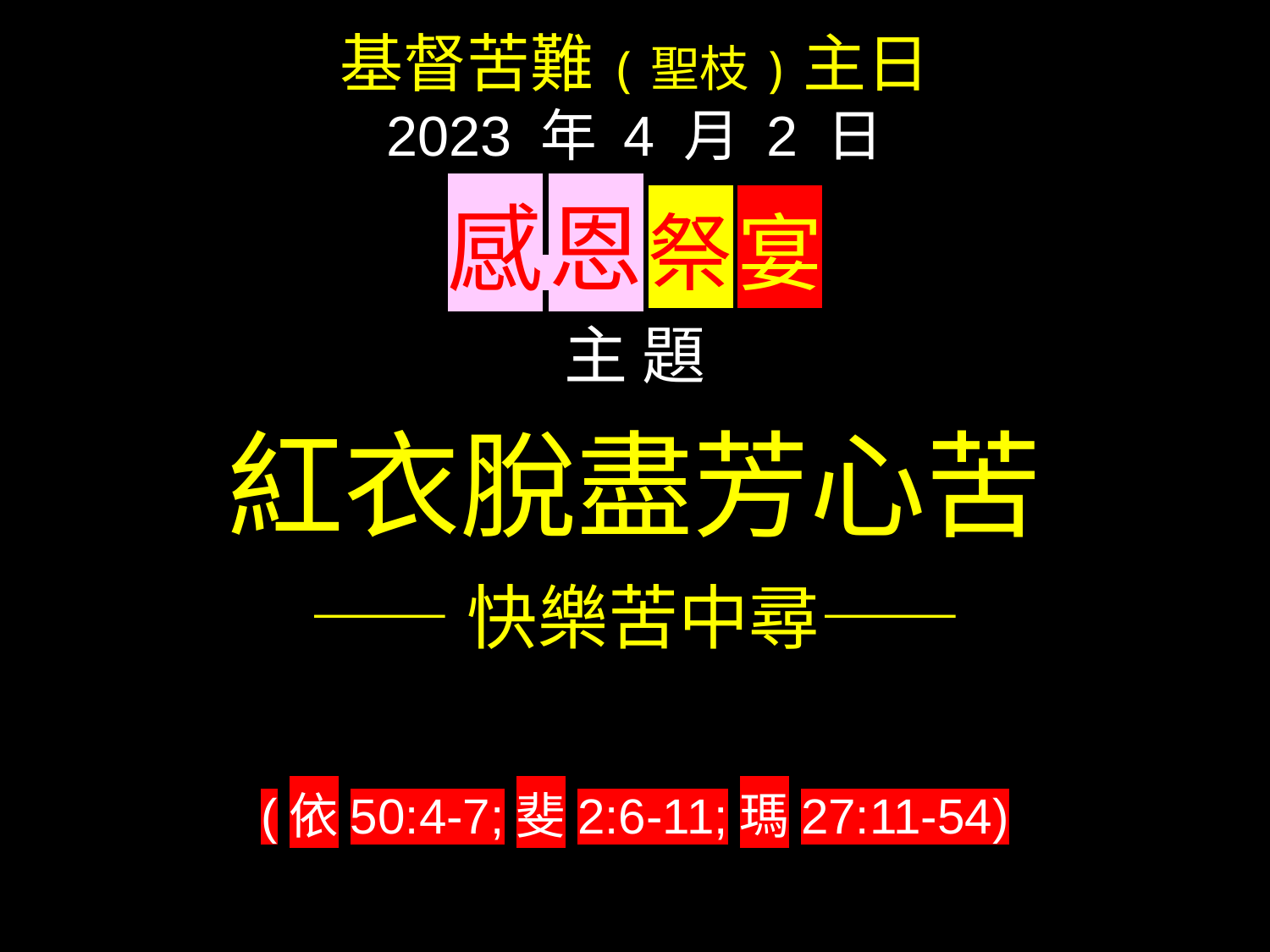

基督苦難(聖枝)主日
2023 年 4 月 2 日
感 恩 祭 宴

主 題
紅衣脫盡芳心苦
——快樂苦中尋——

(依50:4-7;斐2:6-11;瑪27:11-54)